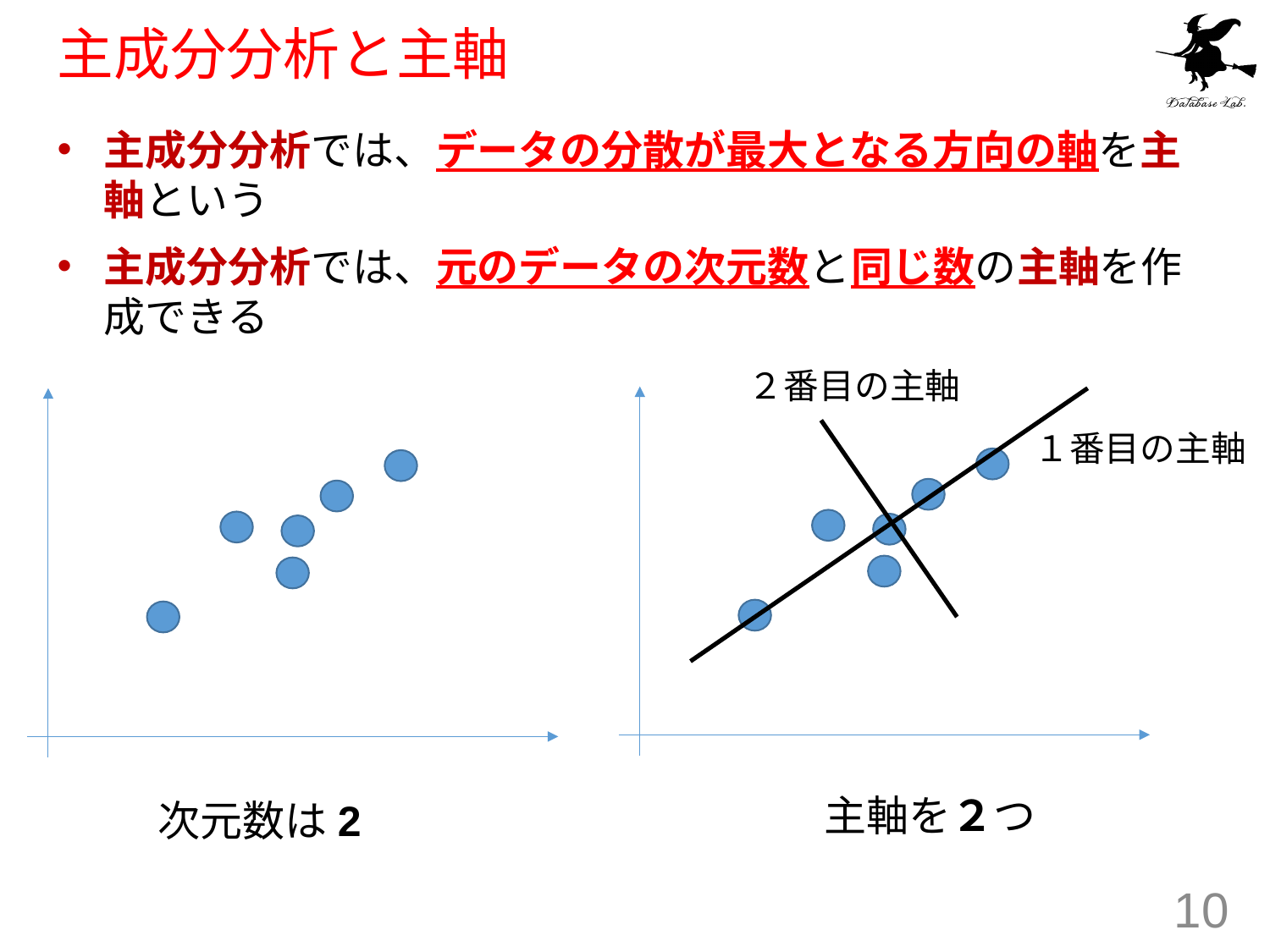

# 主成分分析と主軸
主成分分析では、データの分散が最大となる方向の軸を主軸という
主成分分析では、元のデータの次元数と同じ数の主軸を作成できる

２番目の主軸
１番目の主軸

主軸を２つ

次元数は2

10